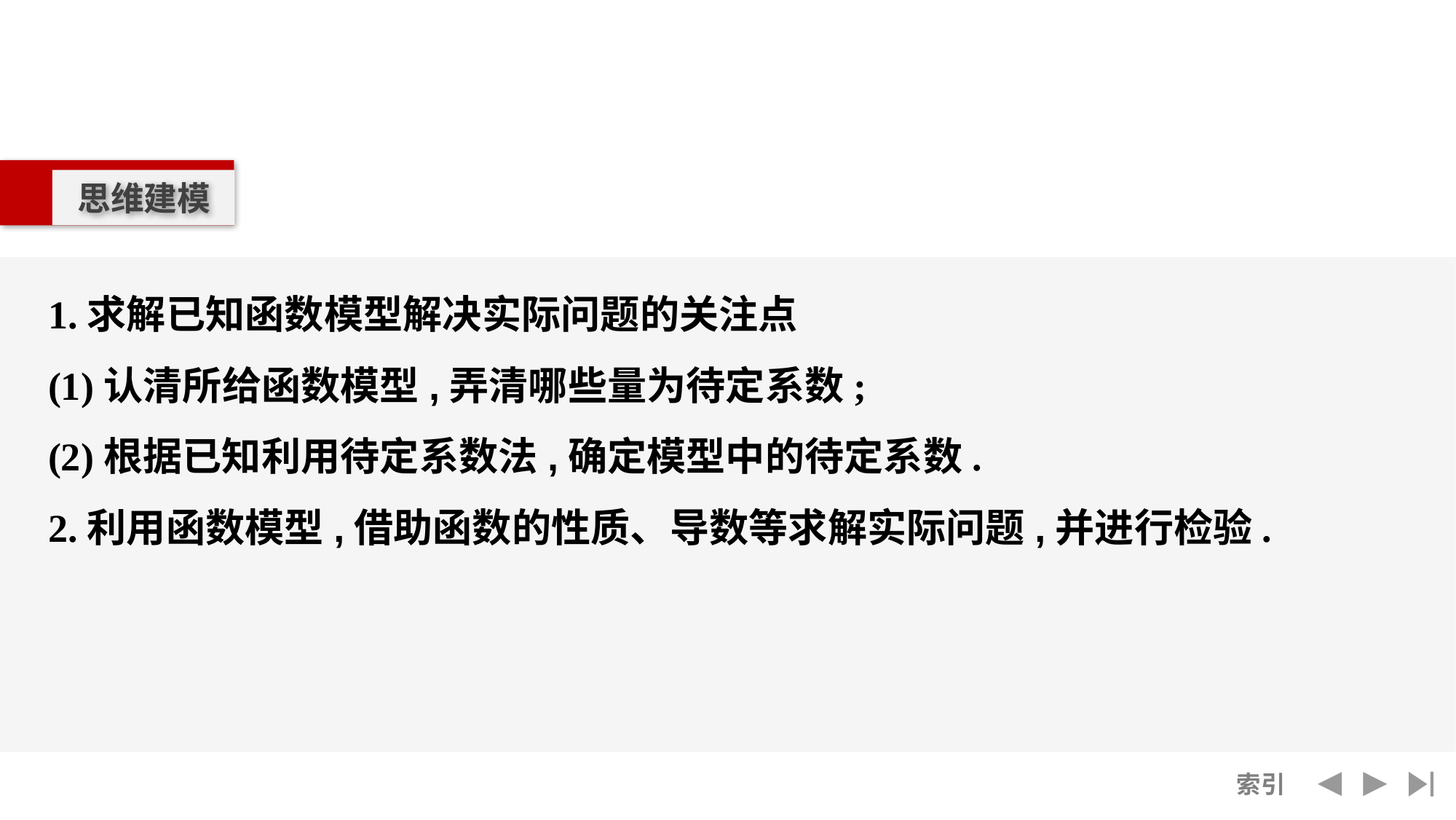

思维建模

1.求解已知函数模型解决实际问题的关注点
(1)认清所给函数模型,弄清哪些量为待定系数;
(2)根据已知利用待定系数法,确定模型中的待定系数.
2.利用函数模型,借助函数的性质、导数等求解实际问题,并进行检验.